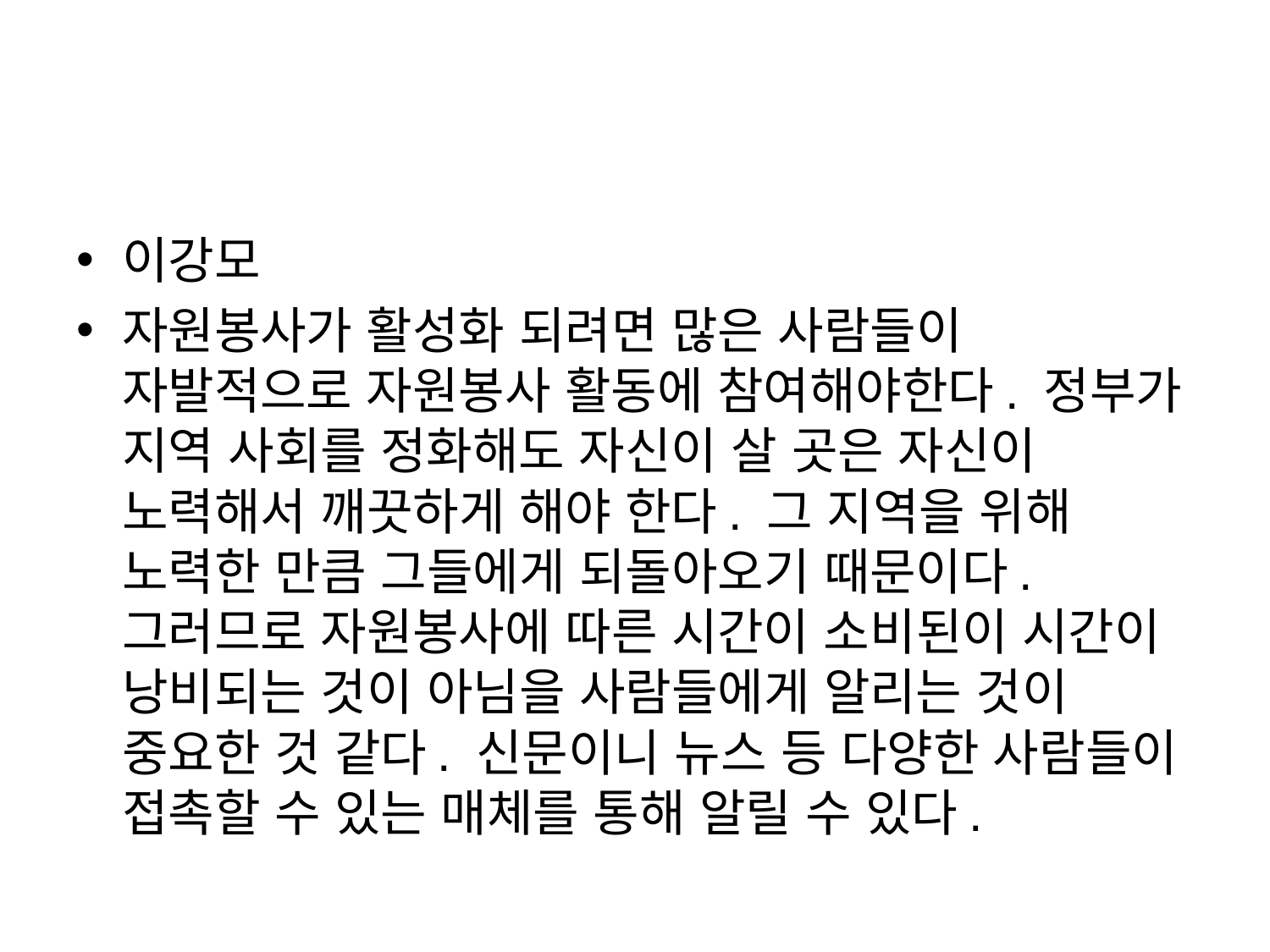

#
이강모
자원봉사가 활성화 되려면 많은 사람들이 자발적으로 자원봉사 활동에 참여해야한다. 정부가 지역 사회를 정화해도 자신이 살 곳은 자신이 노력해서 깨끗하게 해야 한다. 그 지역을 위해 노력한 만큼 그들에게 되돌아오기 때문이다. 그러므로 자원봉사에 따른 시간이 소비된이 시간이 낭비되는 것이 아님을 사람들에게 알리는 것이 중요한 것 같다. 신문이니 뉴스 등 다양한 사람들이 접촉할 수 있는 매체를 통해 알릴 수 있다.